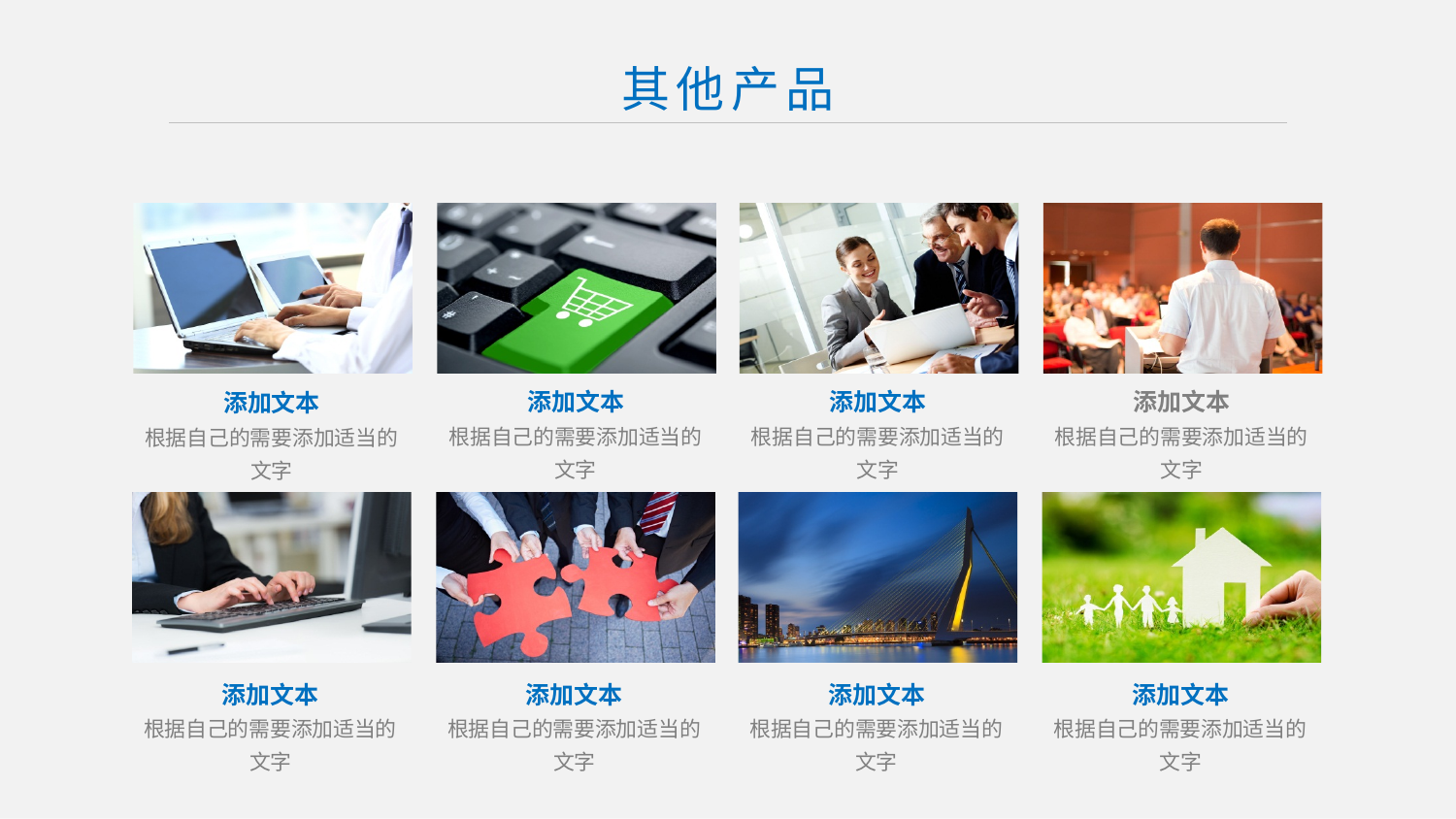

其他产品

添加文本
根据自己的需要添加适当的文字
添加文本
根据自己的需要添加适当的文字
添加文本
根据自己的需要添加适当的文字
添加文本
根据自己的需要添加适当的文字

添加文本
根据自己的需要添加适当的文字
添加文本
根据自己的需要添加适当的文字
添加文本
根据自己的需要添加适当的文字
添加文本
根据自己的需要添加适当的文字